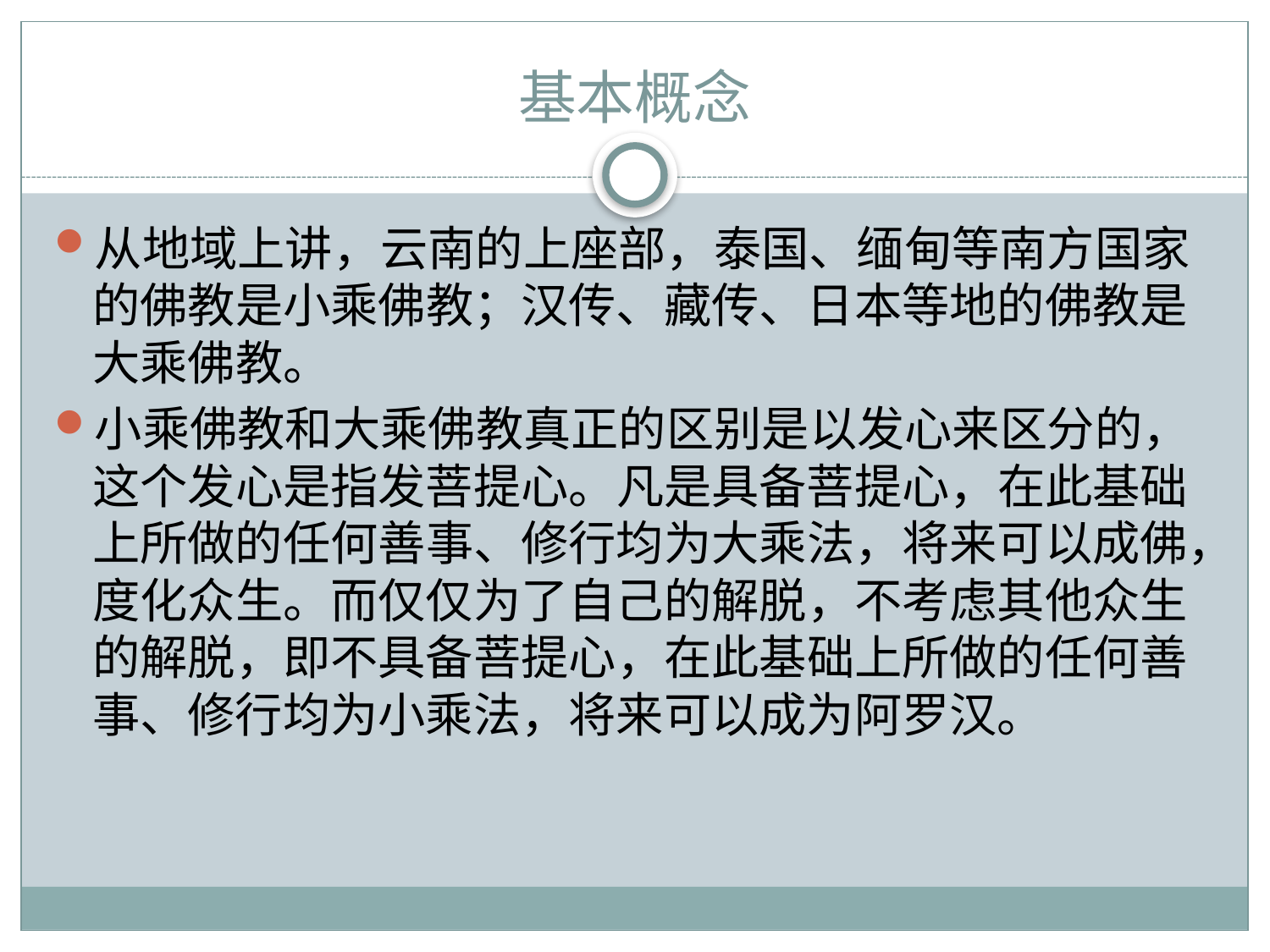

# 基本概念
从地域上讲，云南的上座部，泰国、缅甸等南方国家的佛教是小乘佛教；汉传、藏传、日本等地的佛教是大乘佛教。
小乘佛教和大乘佛教真正的区别是以发心来区分的，这个发心是指发菩提心。凡是具备菩提心，在此基础上所做的任何善事、修行均为大乘法，将来可以成佛，度化众生。而仅仅为了自己的解脱，不考虑其他众生的解脱，即不具备菩提心，在此基础上所做的任何善事、修行均为小乘法，将来可以成为阿罗汉。